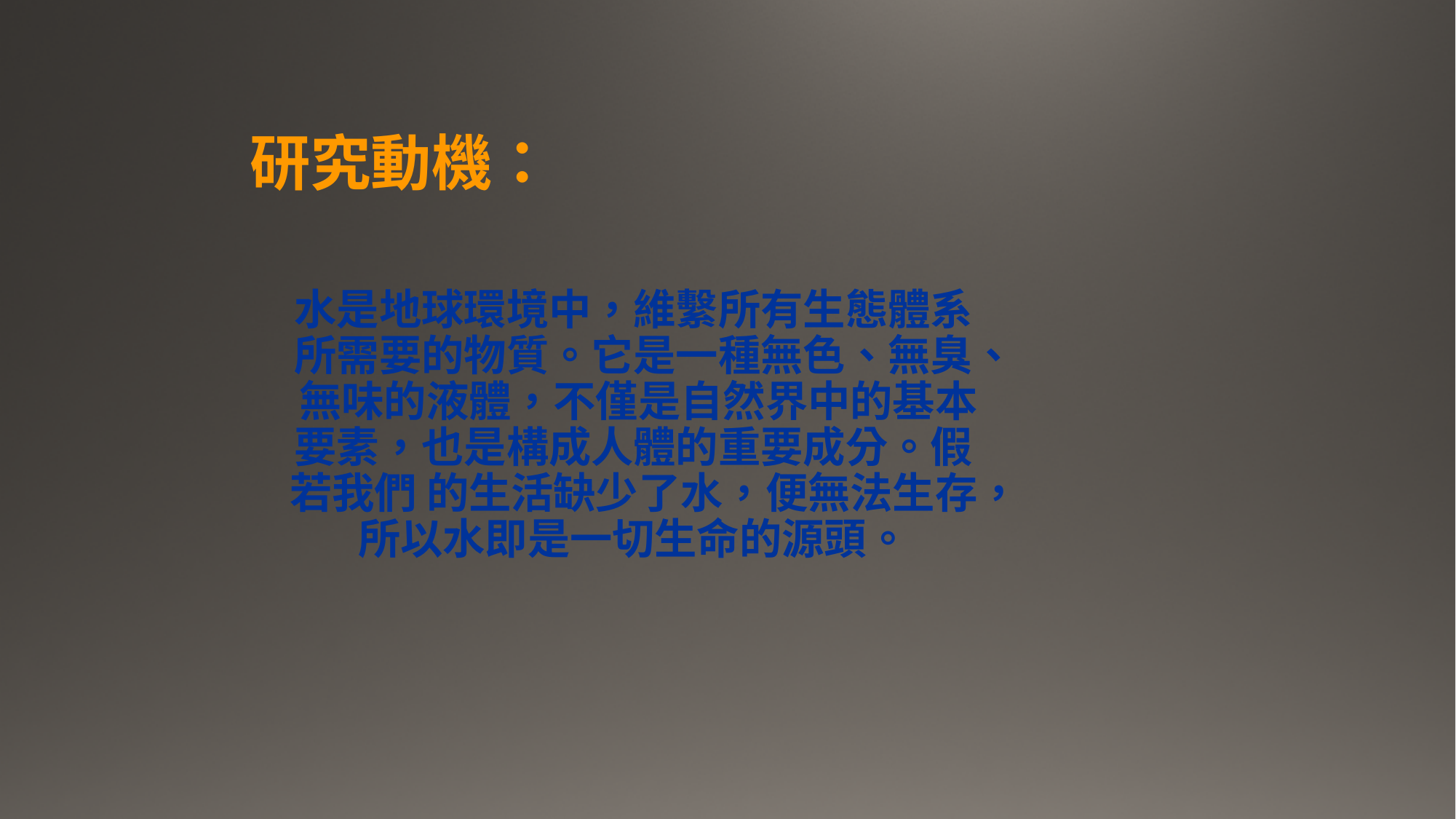

# 研究動機：
水是地球環境中，維繫所有生態體系所需要的物質。它是一種無色、無臭、 無味的液體，不僅是自然界中的基本要素，也是構成人體的重要成分。假若我們 的生活缺少了水，便無法生存，所以水即是一切生命的源頭。